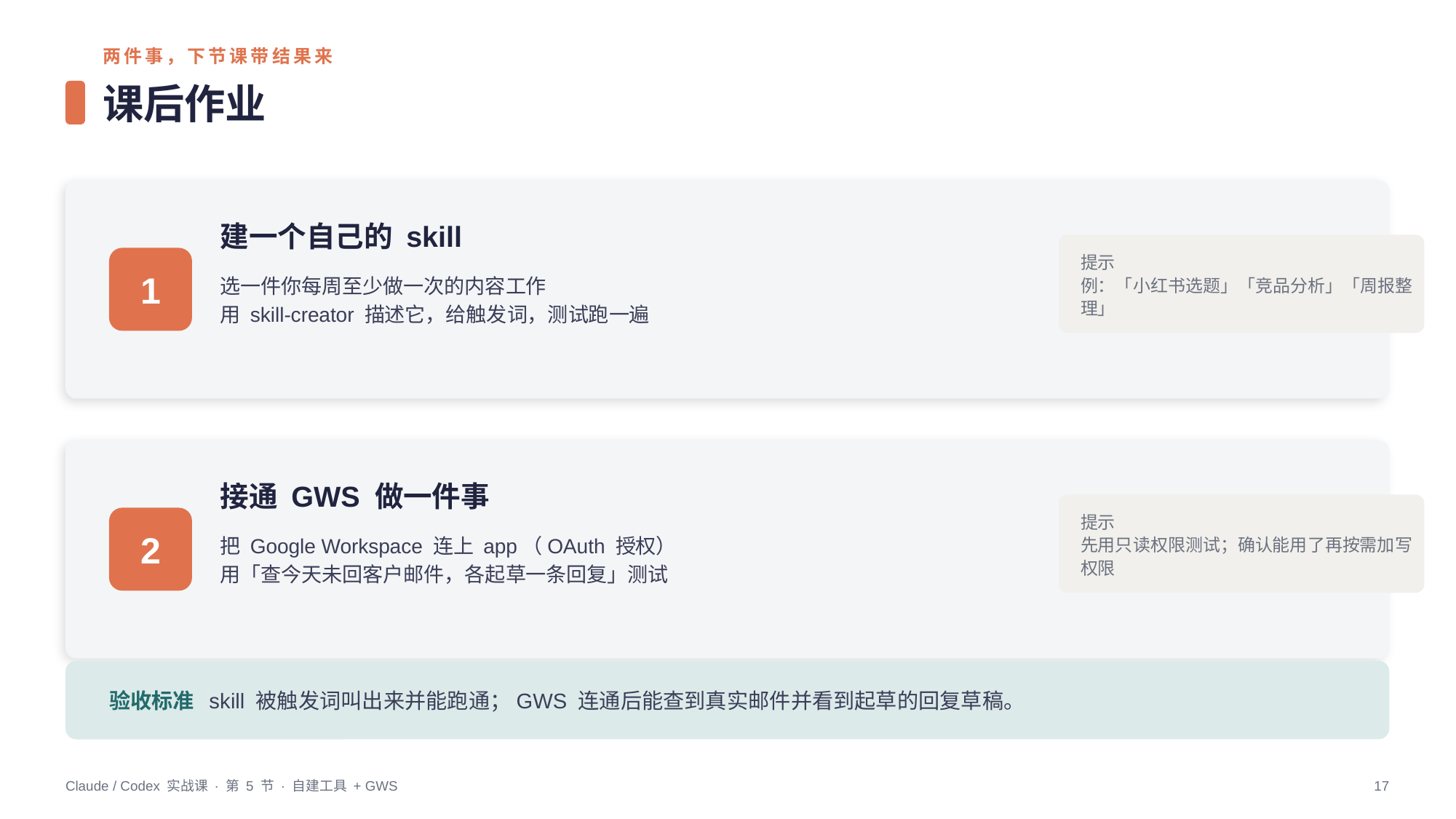

两件事，下节课带结果来
课后作业

建一个自己的 skill

提示
例：「小红书选题」「竞品分析」「周报整理」

1
选一件你每周至少做一次的内容工作
用 skill-creator 描述它，给触发词，测试跑一遍

接通 GWS 做一件事

提示
先用只读权限测试；确认能用了再按需加写权限

2
把 Google Workspace 连上 app（OAuth 授权）
用「查今天未回客户邮件，各起草一条回复」测试

验收标准  skill 被触发词叫出来并能跑通；GWS 连通后能查到真实邮件并看到起草的回复草稿。
Claude / Codex 实战课 · 第 5 节 · 自建工具 + GWS
17